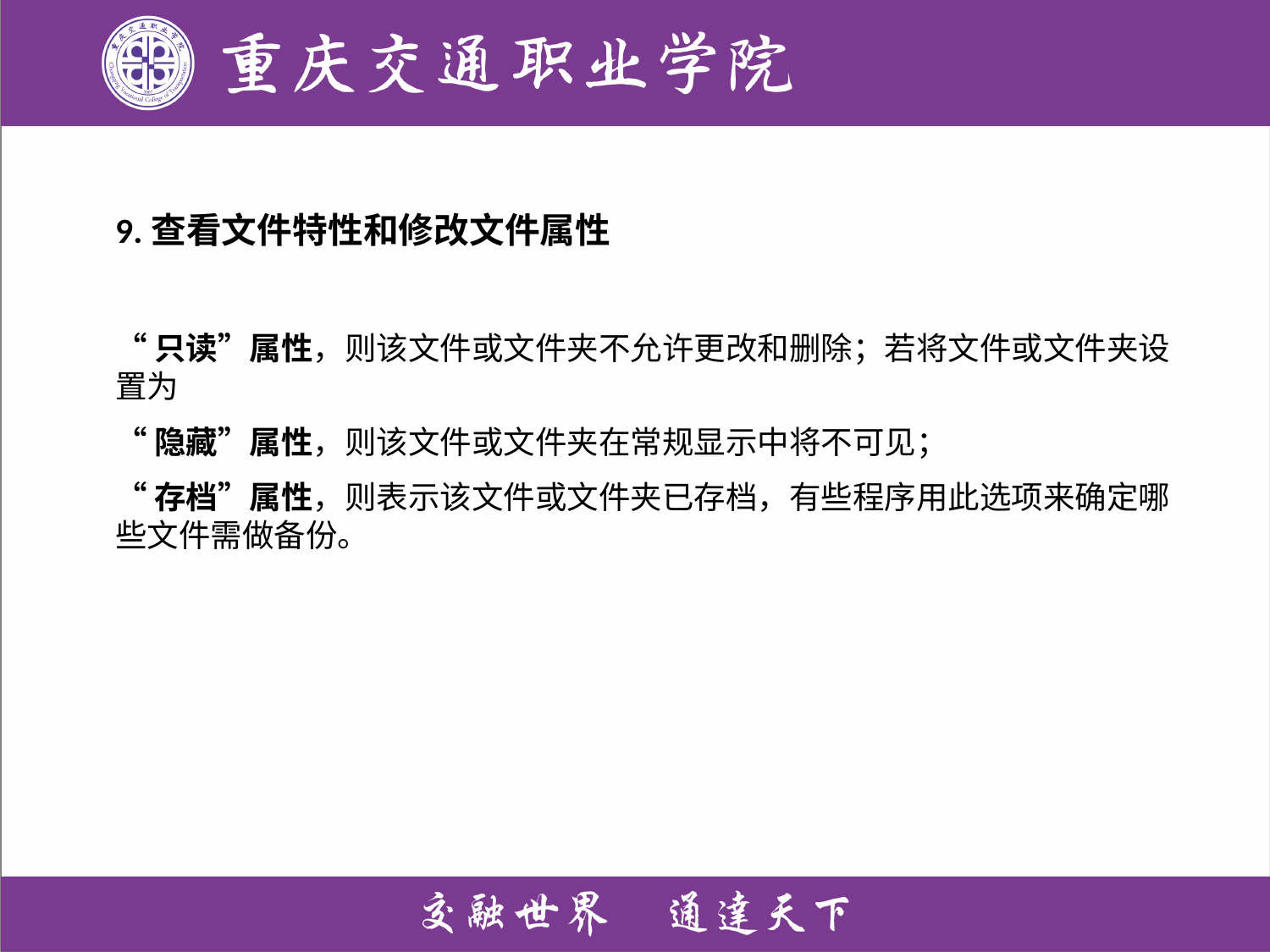

9.查看文件特性和修改文件属性

“只读”属性，则该文件或文件夹不允许更改和删除；若将文件或文件夹设置为
“隐藏”属性，则该文件或文件夹在常规显示中将不可见；
“存档”属性，则表示该文件或文件夹已存档，有些程序用此选项来确定哪些文件需做备份。